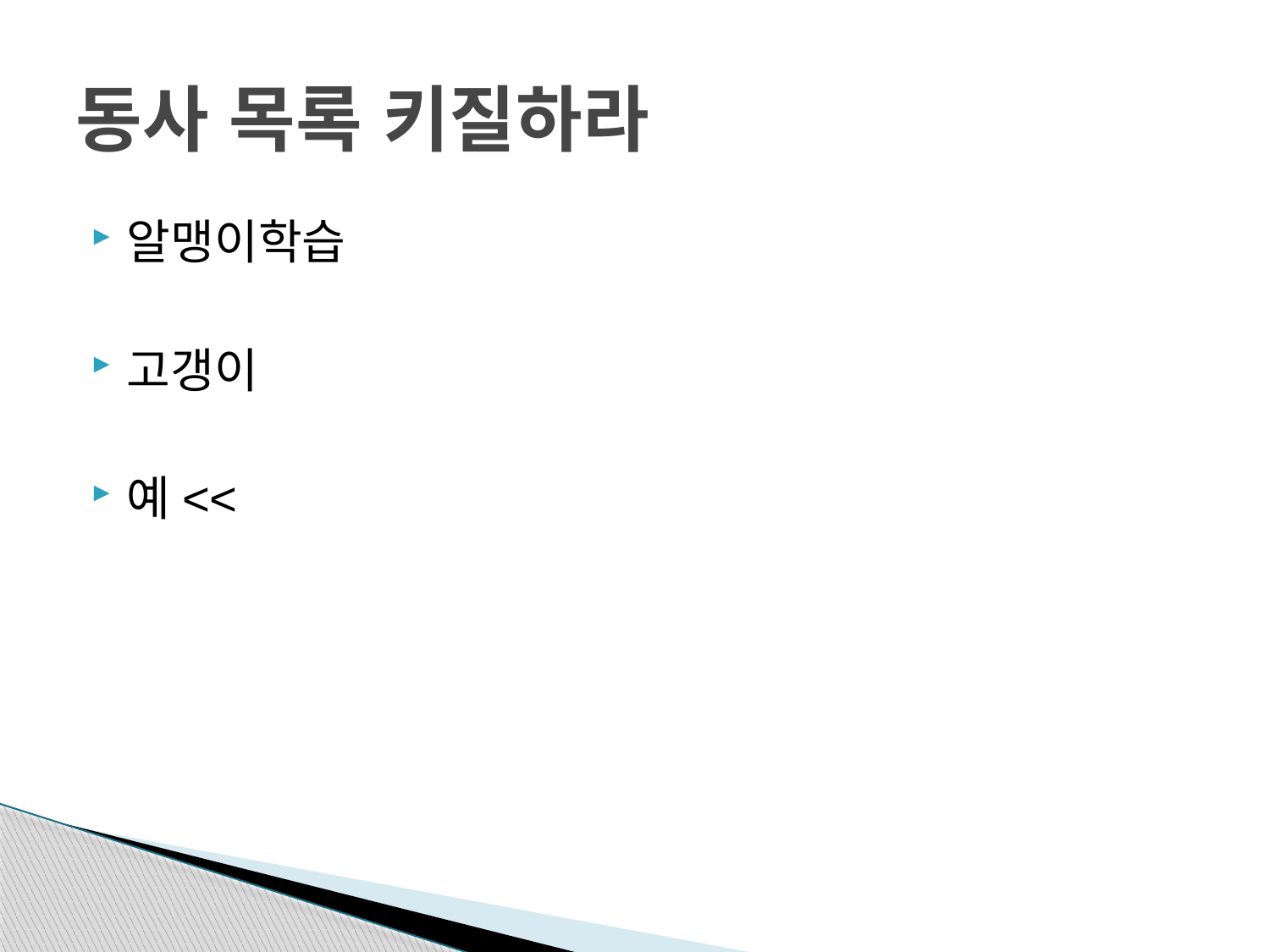

# 동사 목록 키질하라
알맹이학습

고갱이

예<<